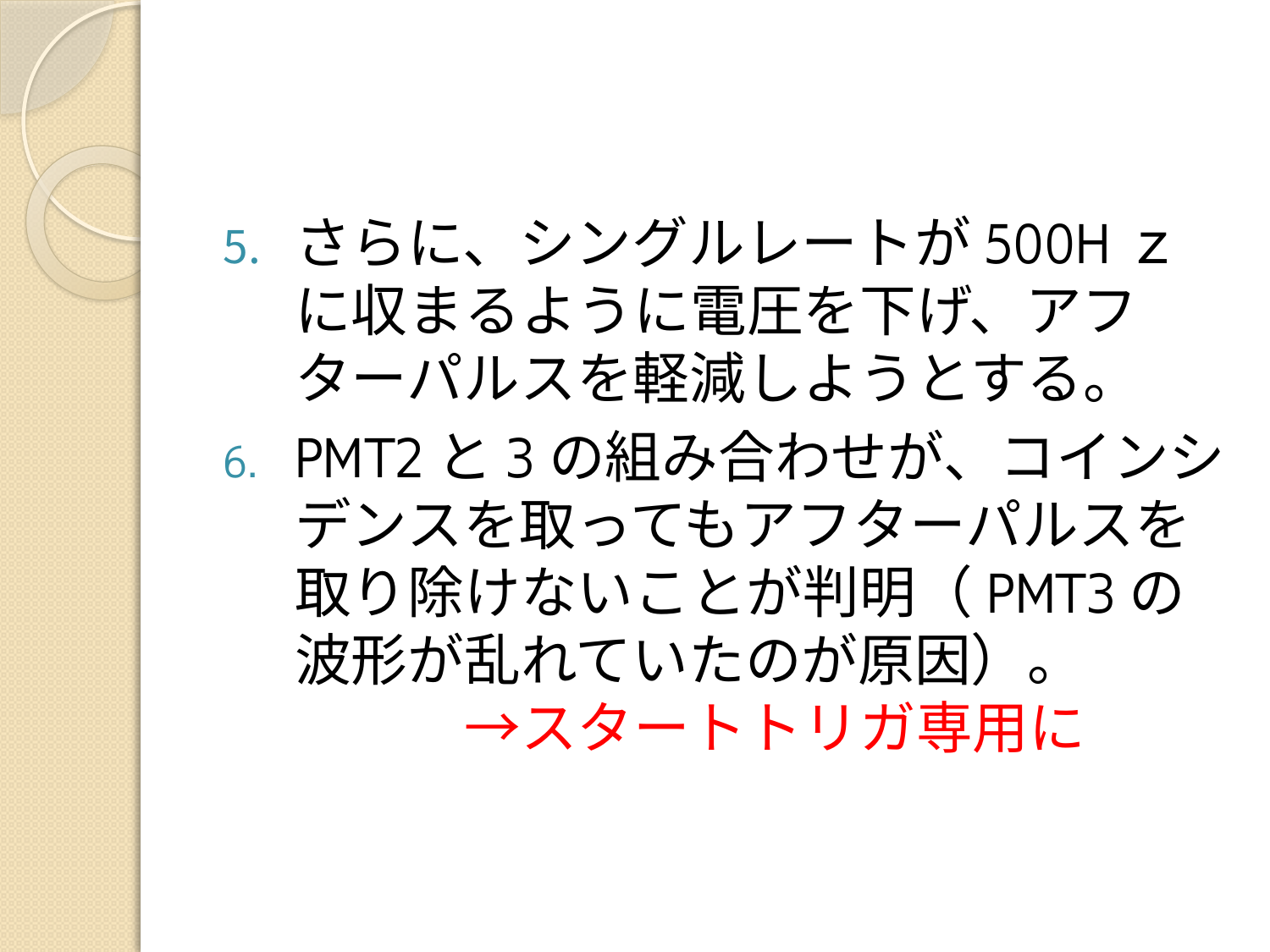

#
さらに、シングルレートが500Hｚに収まるように電圧を下げ、アフターパルスを軽減しようとする。
PMT2と3の組み合わせが、コインシデンスを取ってもアフターパルスを取り除けないことが判明（PMT3の波形が乱れていたのが原因）。　　　　　→スタートトリガ専用に